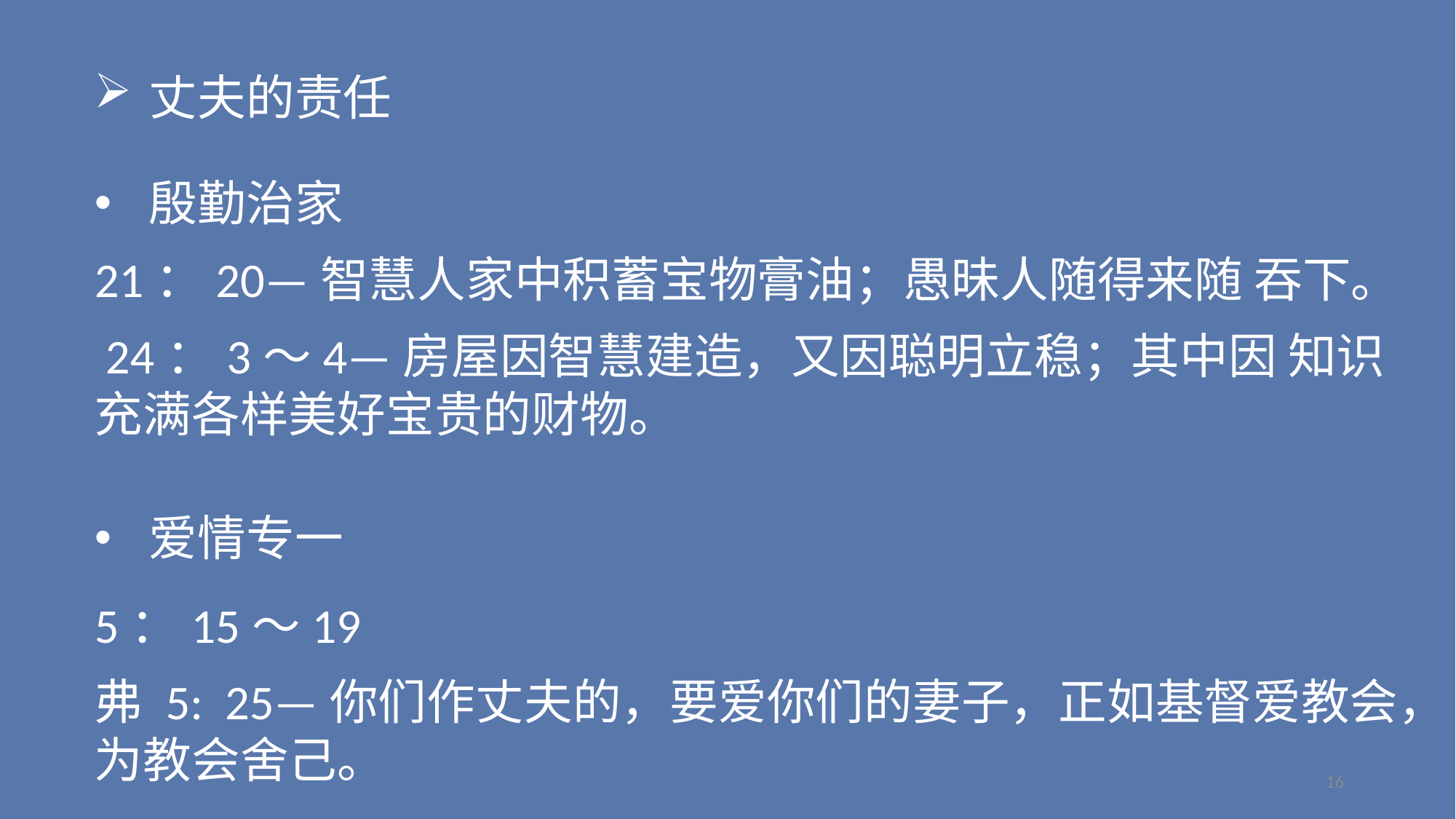

丈夫的责任
殷勤治家
21：20—智慧人家中积蓄宝物膏油；愚昧人随得来随 吞下。
 24：3～4—房屋因智慧建造，又因聪明立稳；其中因 知识充满各样美好宝贵的财物。
爱情专一
5：15～19
弗 5:  25—你们作丈夫的，要爱你们的妻子，正如基督爱教会，为教会舍己。
16